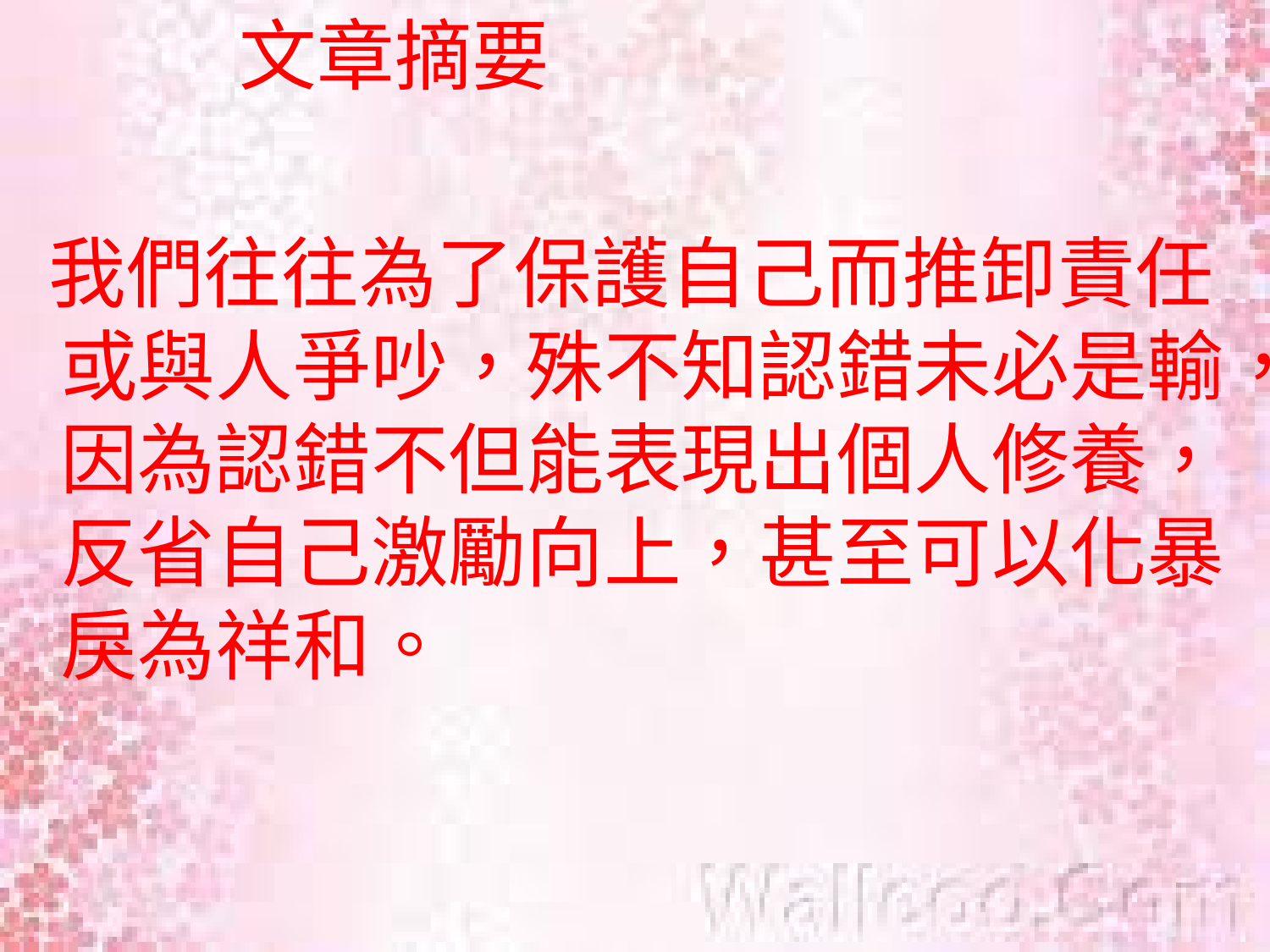

文章摘要

 我們往往為了保護自己而推卸責任或與人爭吵，殊不知認錯未必是輸，因為認錯不但能表現出個人修養，反省自己激勵向上，甚至可以化暴戾為祥和。